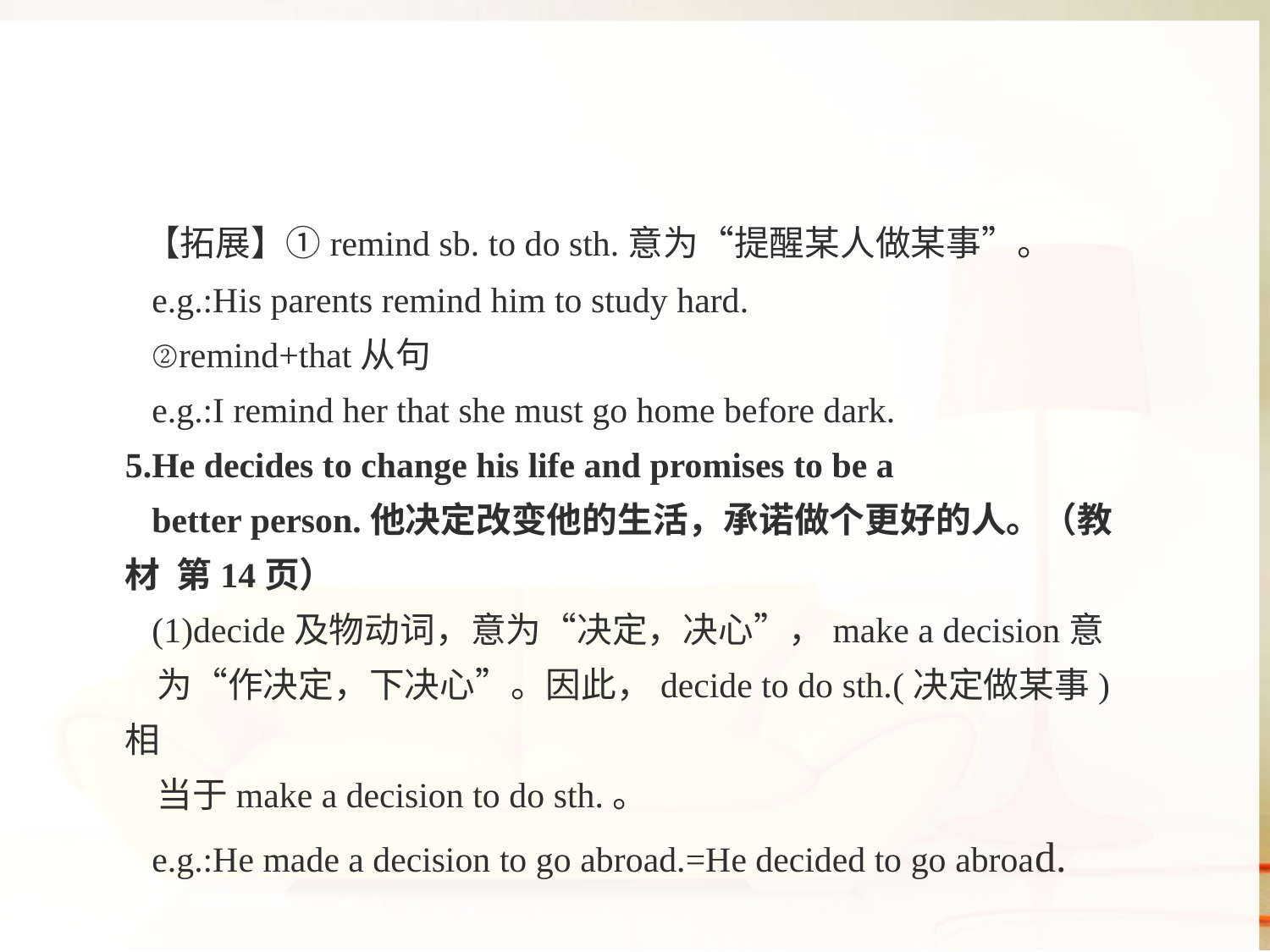

【拓展】①remind sb. to do sth.意为“提醒某人做某事”。
   e.g.:His parents remind him to study hard.
   ②remind+that从句
   e.g.:I remind her that she must go home before dark.
5.He decides to change his life and promises to be a
   better person.他决定改变他的生活，承诺做个更好的人。（教材  第14页）
   (1)decide及物动词，意为“决定，决心”，make a decision意
   为“作决定，下决心”。因此，decide to do sth.(决定做某事)相
   当于make a decision to do sth.。
   e.g.:He made a decision to go abroad.=He decided to go abroad.